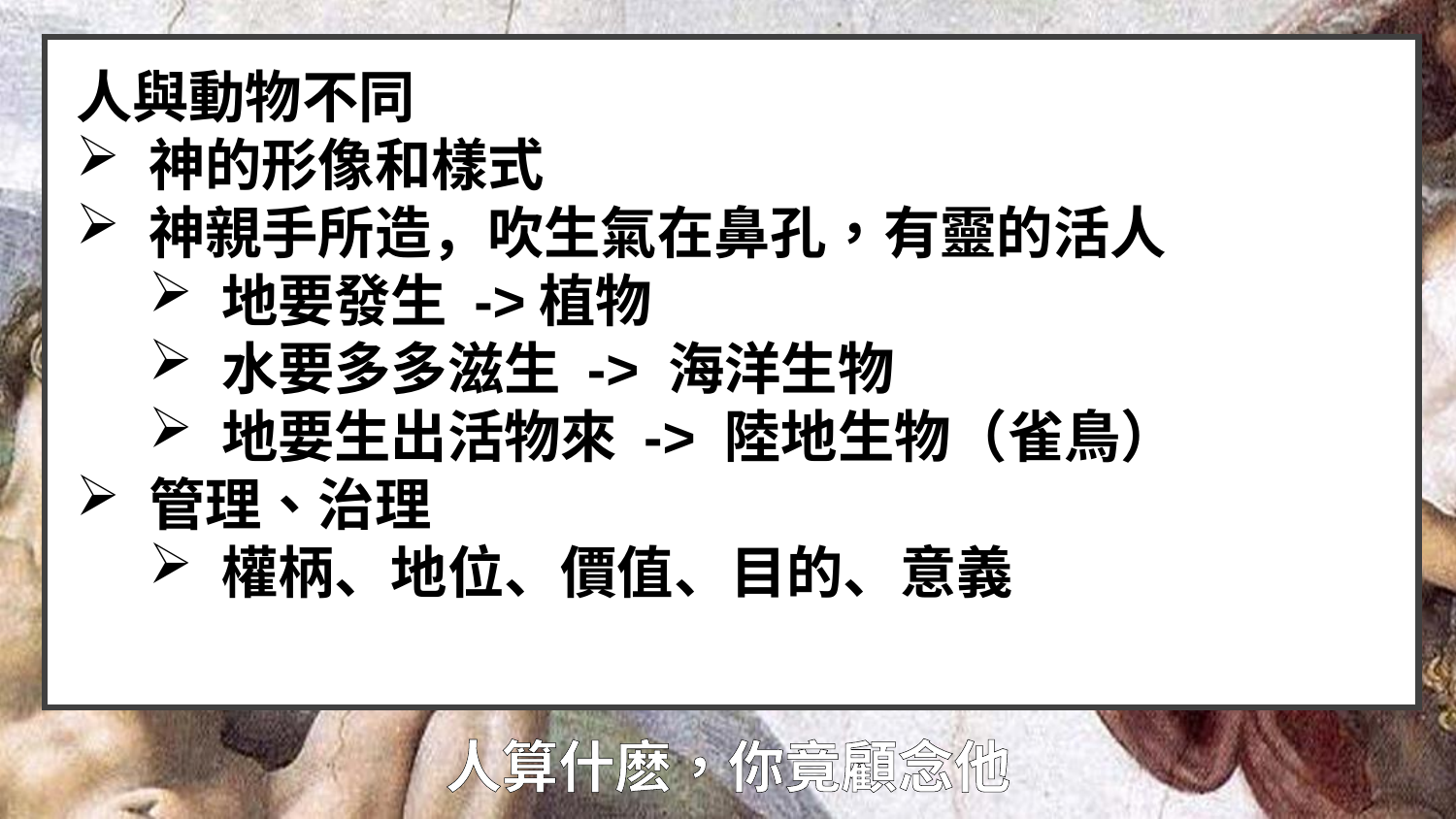

人與動物不同
神的形像和樣式
神親手所造，吹生氣在鼻孔，有靈的活人
地要發生 ->植物
水要多多滋生 -> 海洋生物
地要生出活物來 -> 陸地生物（雀鳥）
管理、治理
權柄、地位、價值、目的、意義
# 人算什麽，你竟顧念他